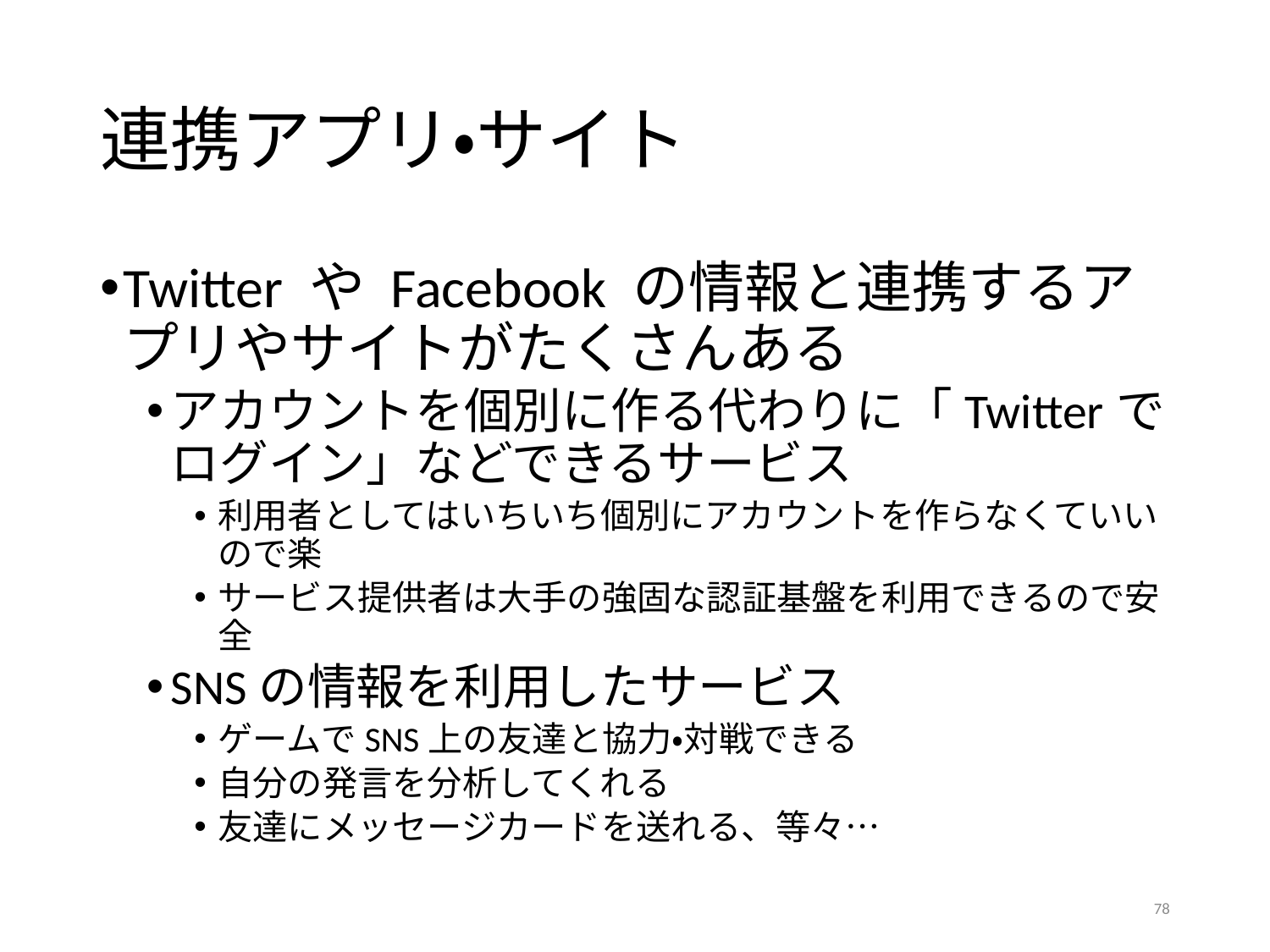

# 連携アプリ・サイト
Twitter や Facebook の情報と連携するアプリやサイトがたくさんある
アカウントを個別に作る代わりに「Twitterでログイン」などできるサービス
利用者としてはいちいち個別にアカウントを作らなくていいので楽
サービス提供者は大手の強固な認証基盤を利用できるので安全
SNSの情報を利用したサービス
ゲームでSNS上の友達と協力・対戦できる
自分の発言を分析してくれる
友達にメッセージカードを送れる、等々…
78